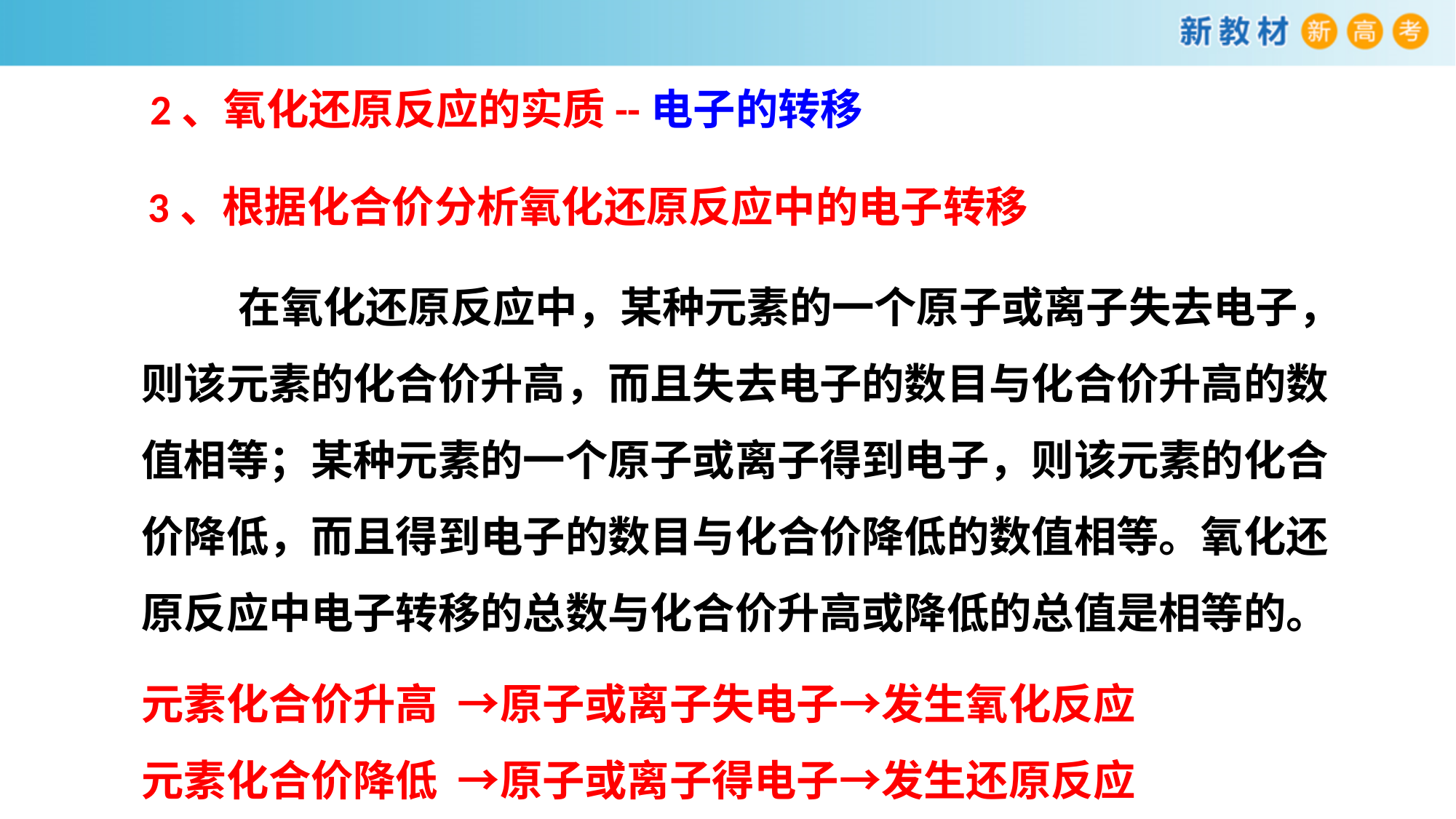

2、氧化还原反应的实质
--电子的转移
3、根据化合价分析氧化还原反应中的电子转移
         在氧化还原反应中，某种元素的一个原子或离子失去电子，则该元素的化合价升高，而且失去电子的数目与化合价升高的数值相等；某种元素的一个原子或离子得到电子，则该元素的化合价降低，而且得到电子的数目与化合价降低的数值相等。氧化还原反应中电子转移的总数与化合价升高或降低的总值是相等的。
元素化合价升高  →原子或离子失电子→发生氧化反应
元素化合价降低  →原子或离子得电子→发生还原反应